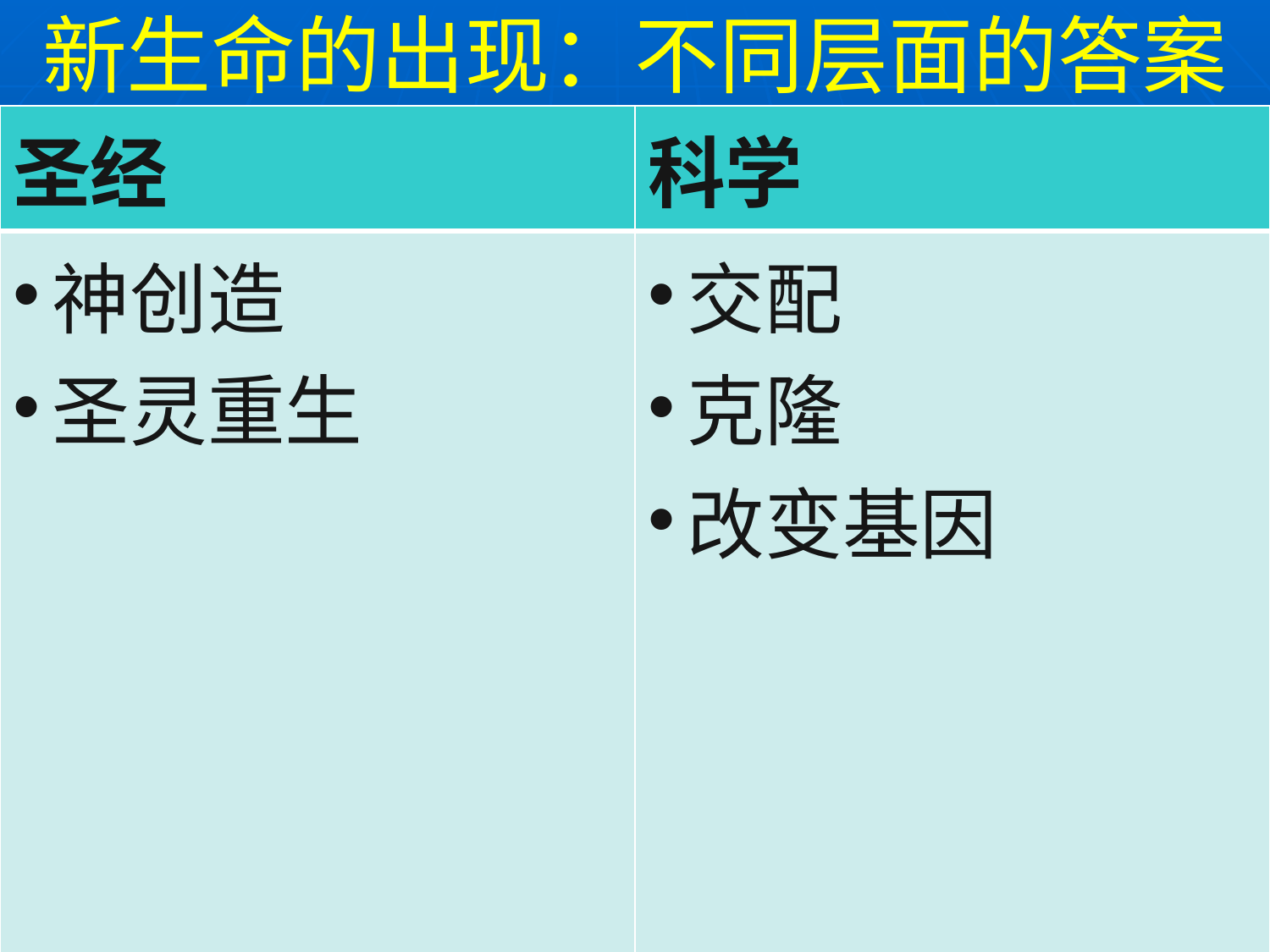

新生命的出现：不同层面的答案

| 圣经 | 科学 |
| --- | --- |
| 神创造 圣灵重生 | 交配 克隆 改变基因 |